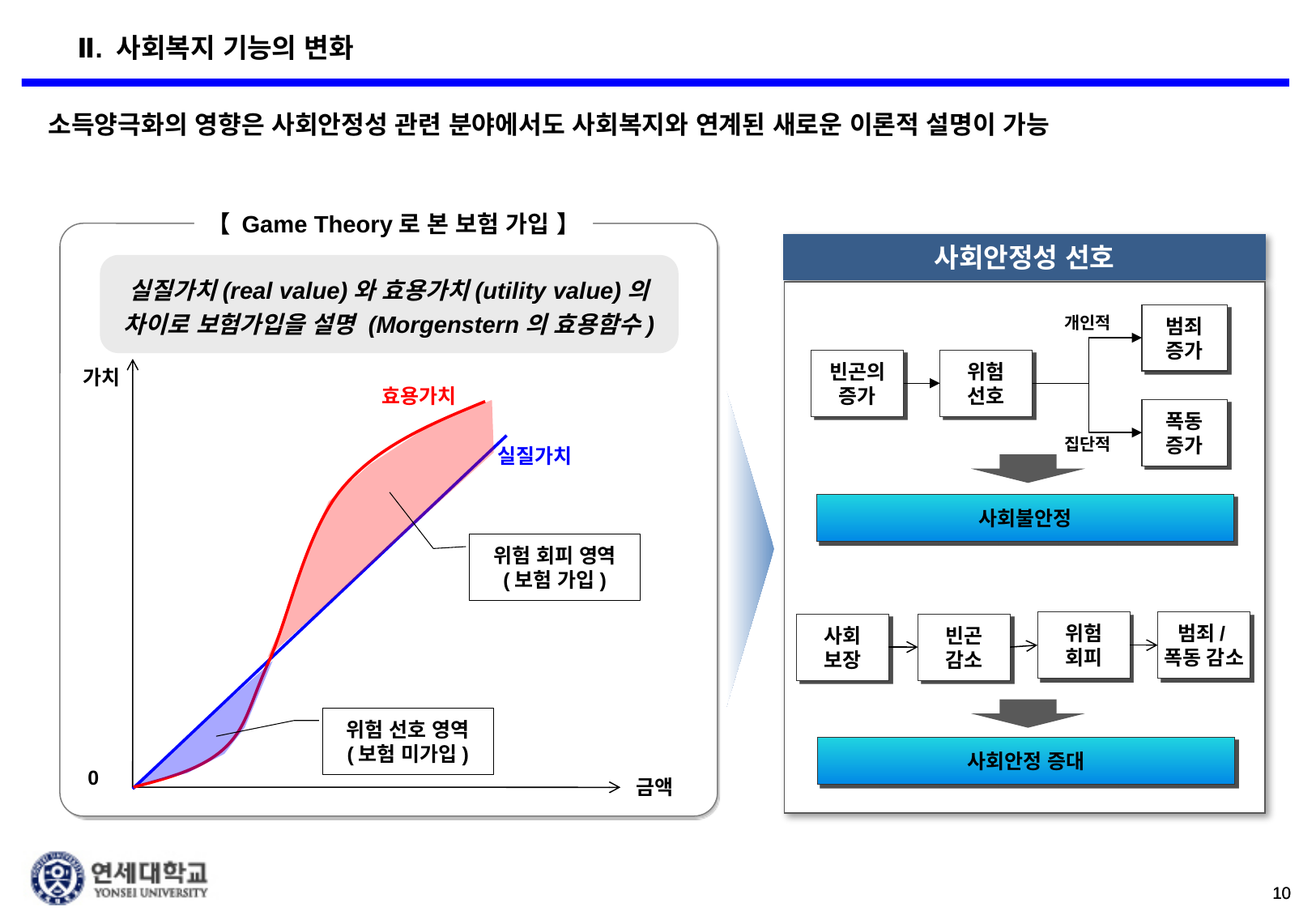

Ⅱ. 사회복지 기능의 변화
소득양극화의 영향은 사회안정성 관련 분야에서도 사회복지와 연계된 새로운 이론적 설명이 가능

【 Game Theory로 본 보험 가입 】

사회안정성 선호
실질가치(real value)와 효용가치(utility value)의 차이로 보험가입을 설명 (Morgenstern의 효용함수)

범죄
증가
개인적
빈곤의
증가
위험
선호
가치
효용가치
폭동
증가

집단적
실질가치

사회불안정

위험 회피 영역 (보험 가입)
위험
회피
범죄/폭동 감소
사회
보장
빈곤
감소

위험 선호 영역 (보험 미가입)
사회안정 증대
0
금액